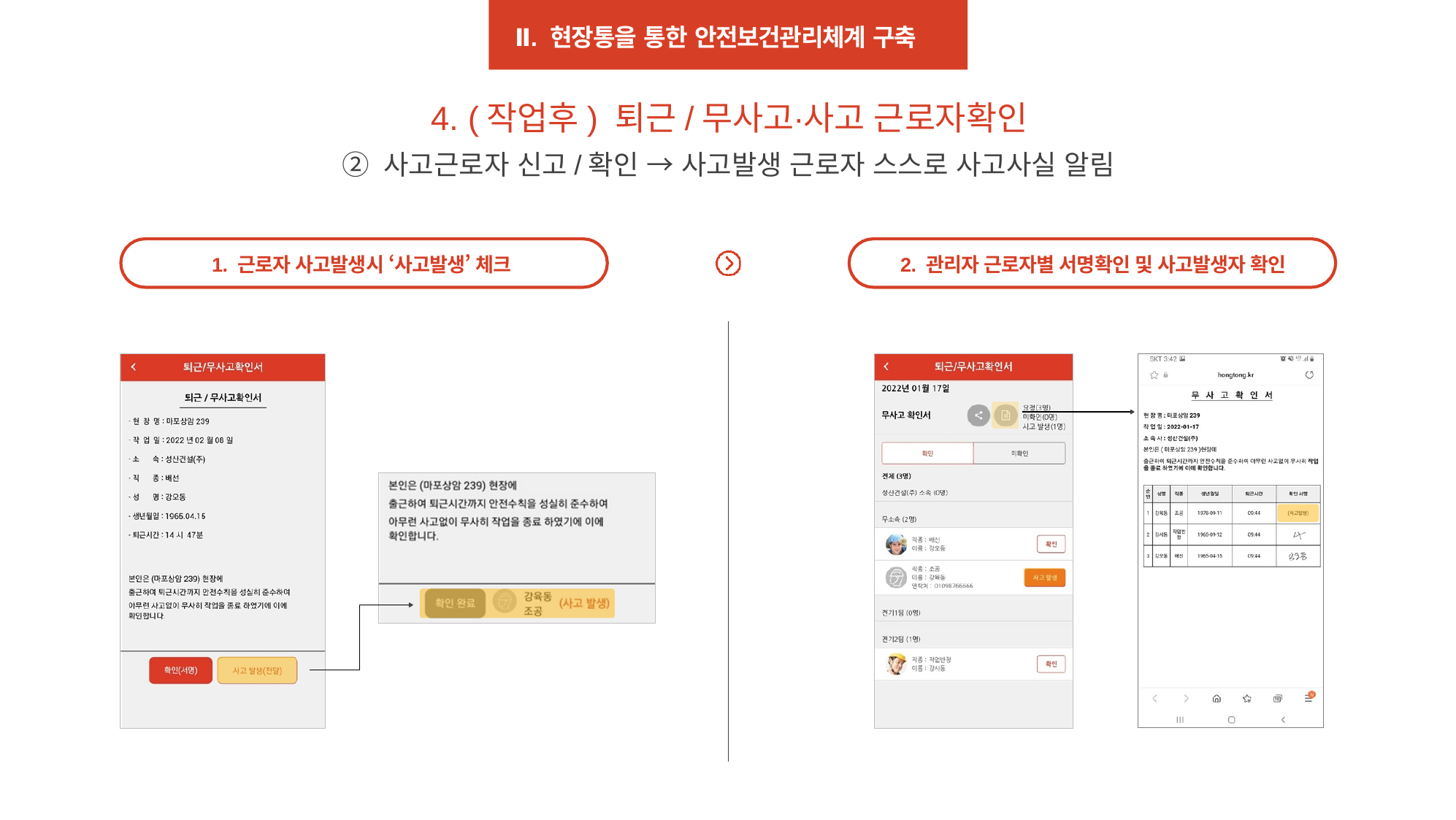

Ⅱ. 현장통을 통한 안전보건관리체계 구축
4. (작업후) 퇴근/무사고∙사고 근로자확인
② 사고근로자 신고/확인 → 사고발생 근로자 스스로 사고사실 알림

1. 근로자 사고발생시 ‘사고발생’ 체크

2. 관리자 근로자별 서명확인 및 사고발생자 확인